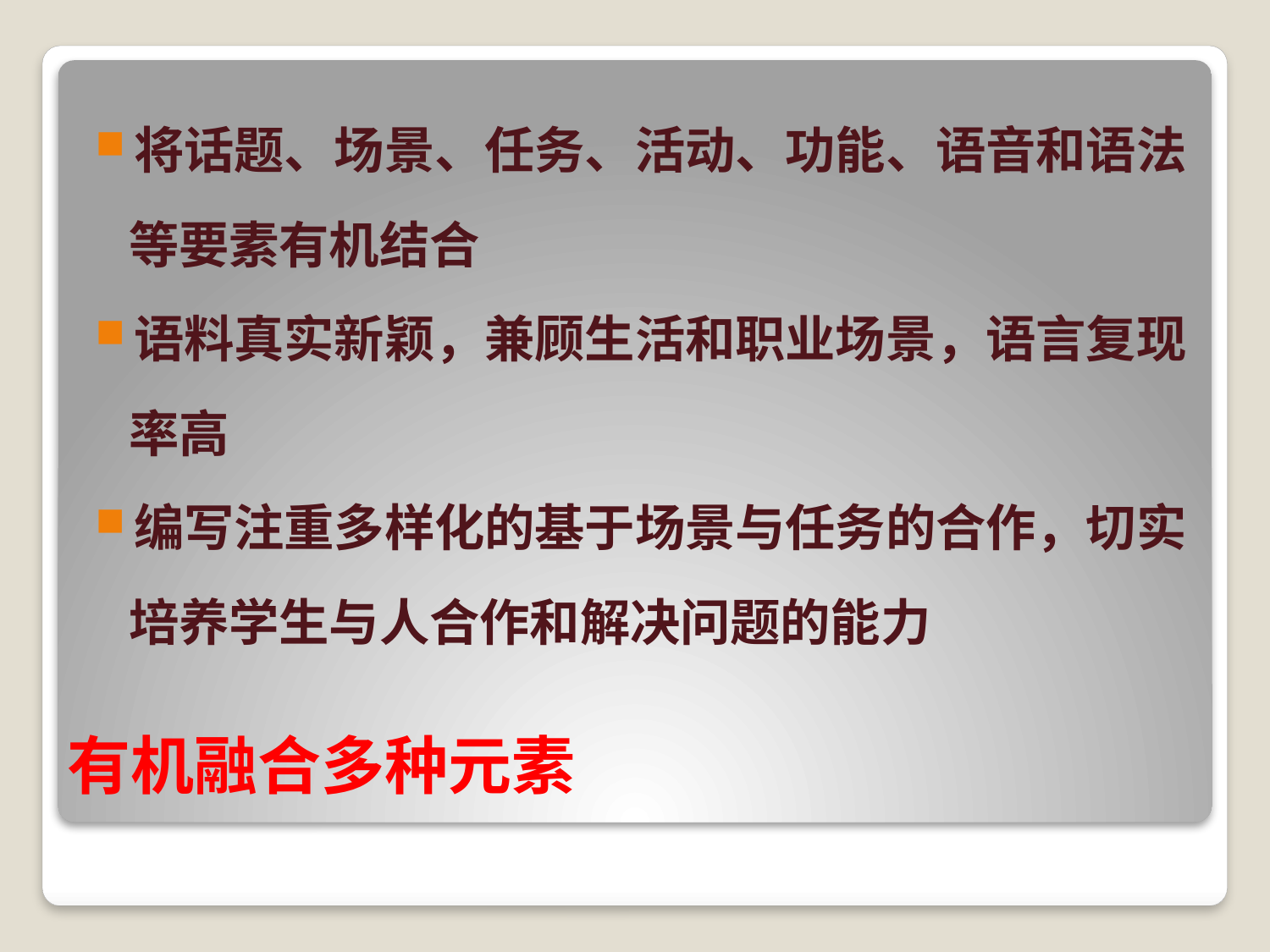

将话题、场景、任务、活动、功能、语音和语法
  等要素有机结合
语料真实新颖，兼顾生活和职业场景，语言复现
  率高
编写注重多样化的基于场景与任务的合作，切实
  培养学生与人合作和解决问题的能力

# 有机融合多种元素